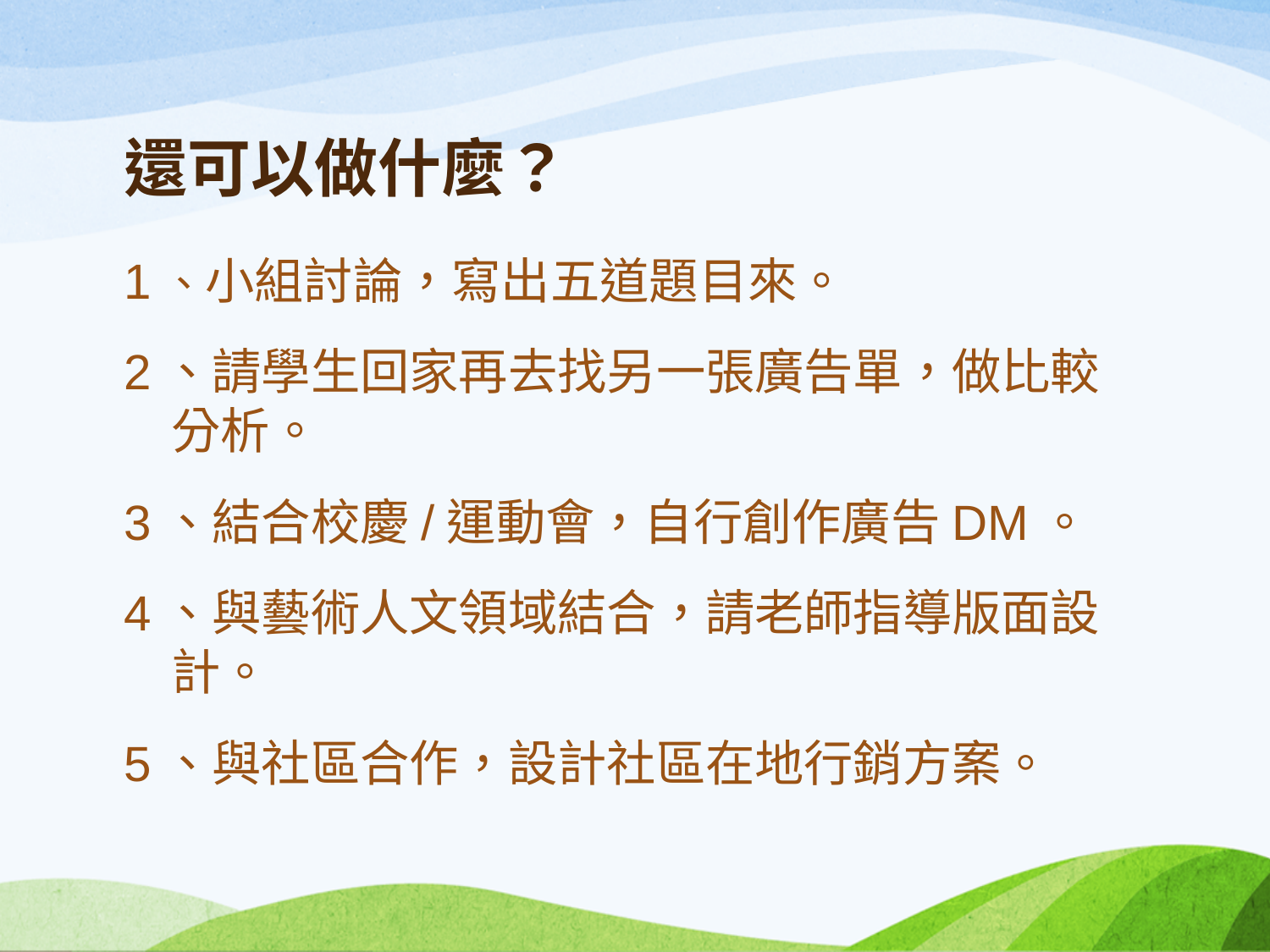

# 還可以做什麼？
1、小組討論，寫出五道題目來。
2、請學生回家再去找另一張廣告單，做比較分析。
3、結合校慶/運動會，自行創作廣告DM。
4、與藝術人文領域結合，請老師指導版面設計。
5、與社區合作，設計社區在地行銷方案。